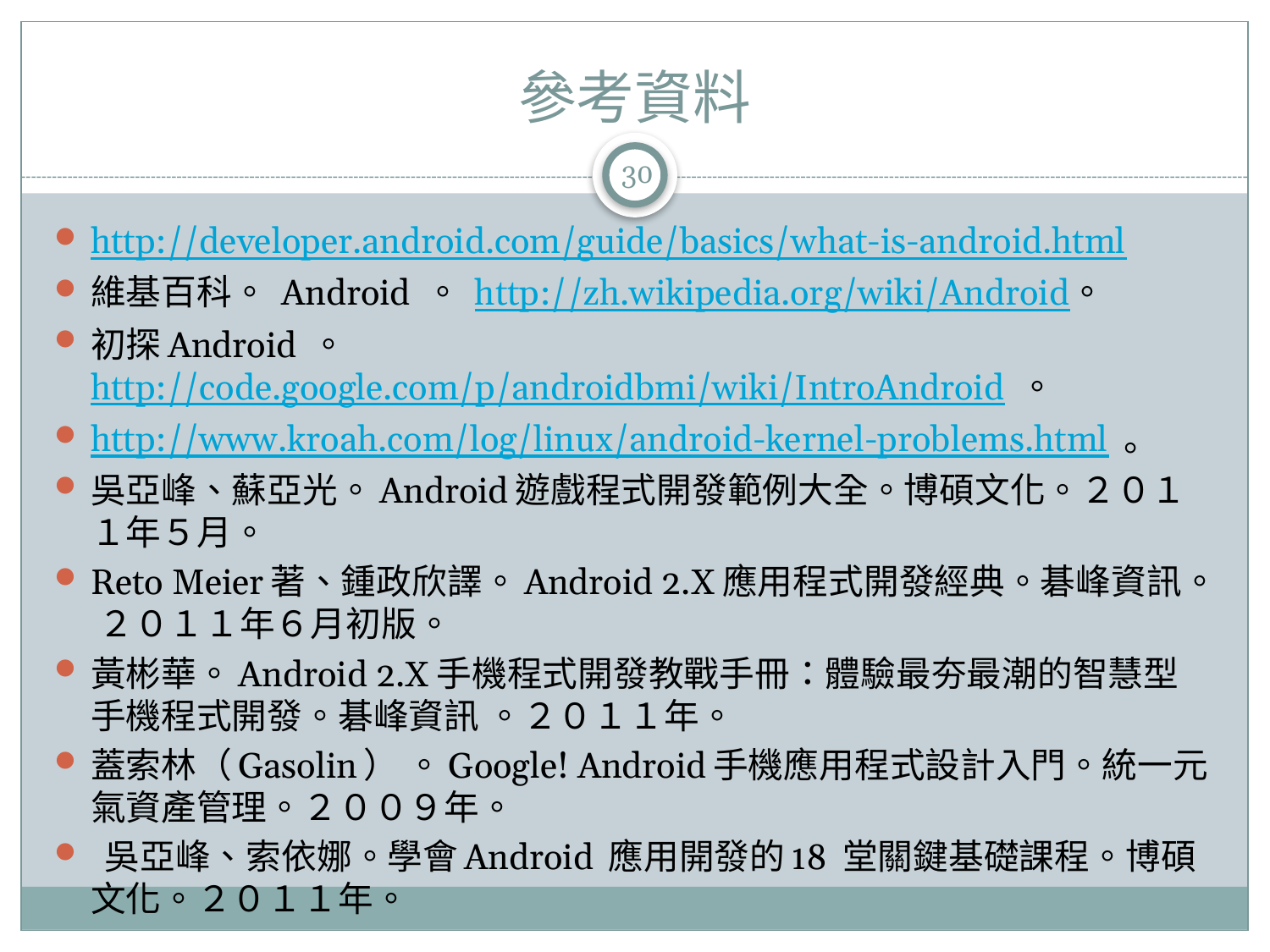

# 參考資料
30
http://developer.android.com/guide/basics/what-is-android.html
維基百科。 Android 。 http://zh.wikipedia.org/wiki/Android。
初探Android 。 http://code.google.com/p/androidbmi/wiki/IntroAndroid 。
http://www.kroah.com/log/linux/android-kernel-problems.html 。
吳亞峰、蘇亞光。Android遊戲程式開發範例大全。博碩文化。２０１１年５月。
Reto Meier著、鍾政欣譯。Android 2.X應用程式開發經典。碁峰資訊。 ２０１１年６月初版。
黃彬華。Android 2.X手機程式開發教戰手冊：體驗最夯最潮的智慧型手機程式開發。碁峰資訊 。２０１１年。
蓋索林（Gasolin） 。Google! Android手機應用程式設計入門。統一元氣資產管理。２００９年。
 吳亞峰、索依娜。學會Android 應用開發的18 堂關鍵基礎課程。博碩文化。２０１１年。